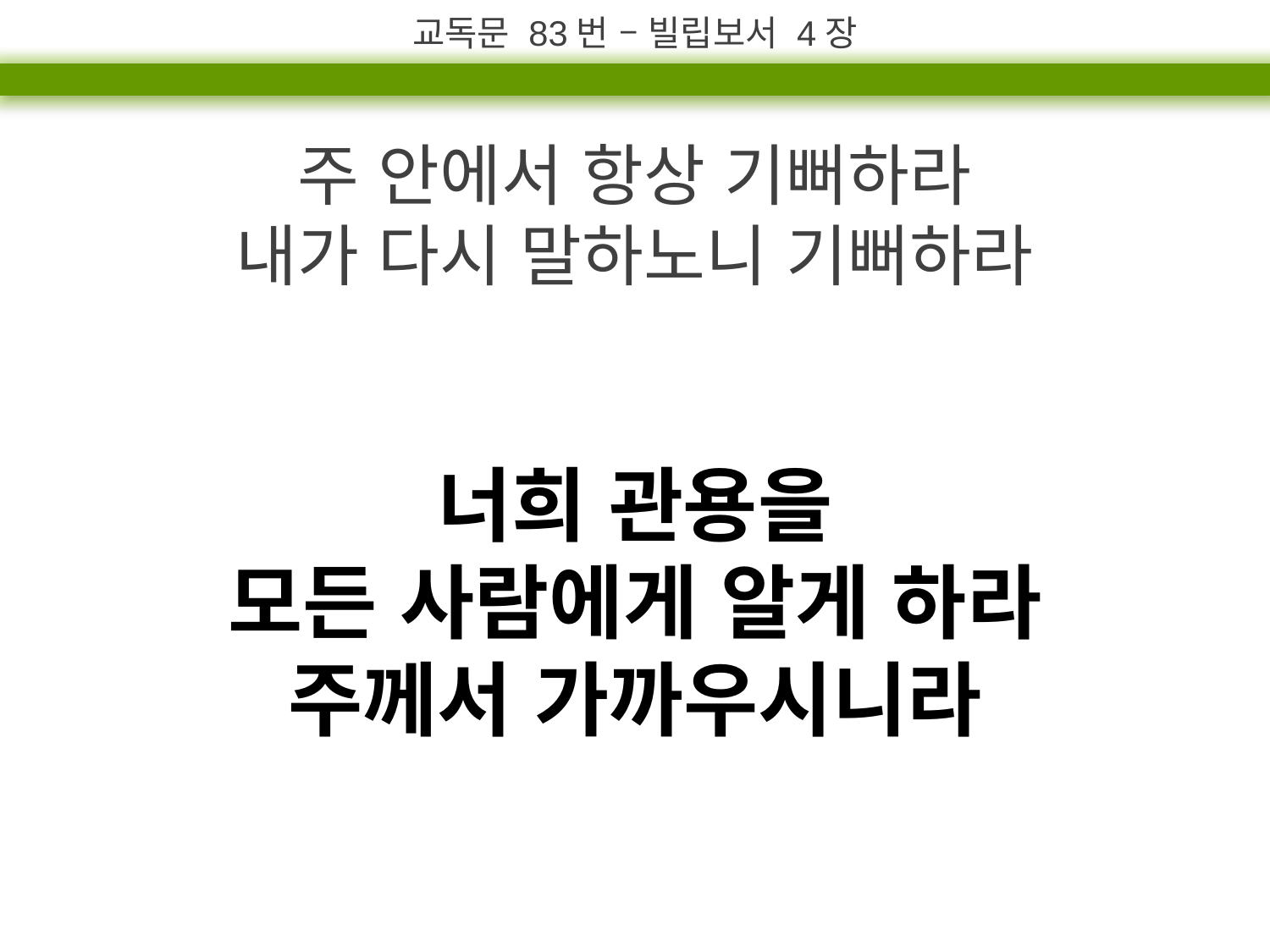

교독문 83번 – 빌립보서 4장

주 안에서 항상 기뻐하라
내가 다시 말하노니 기뻐하라
너희 관용을
모든 사람에게 알게 하라
주께서 가까우시니라